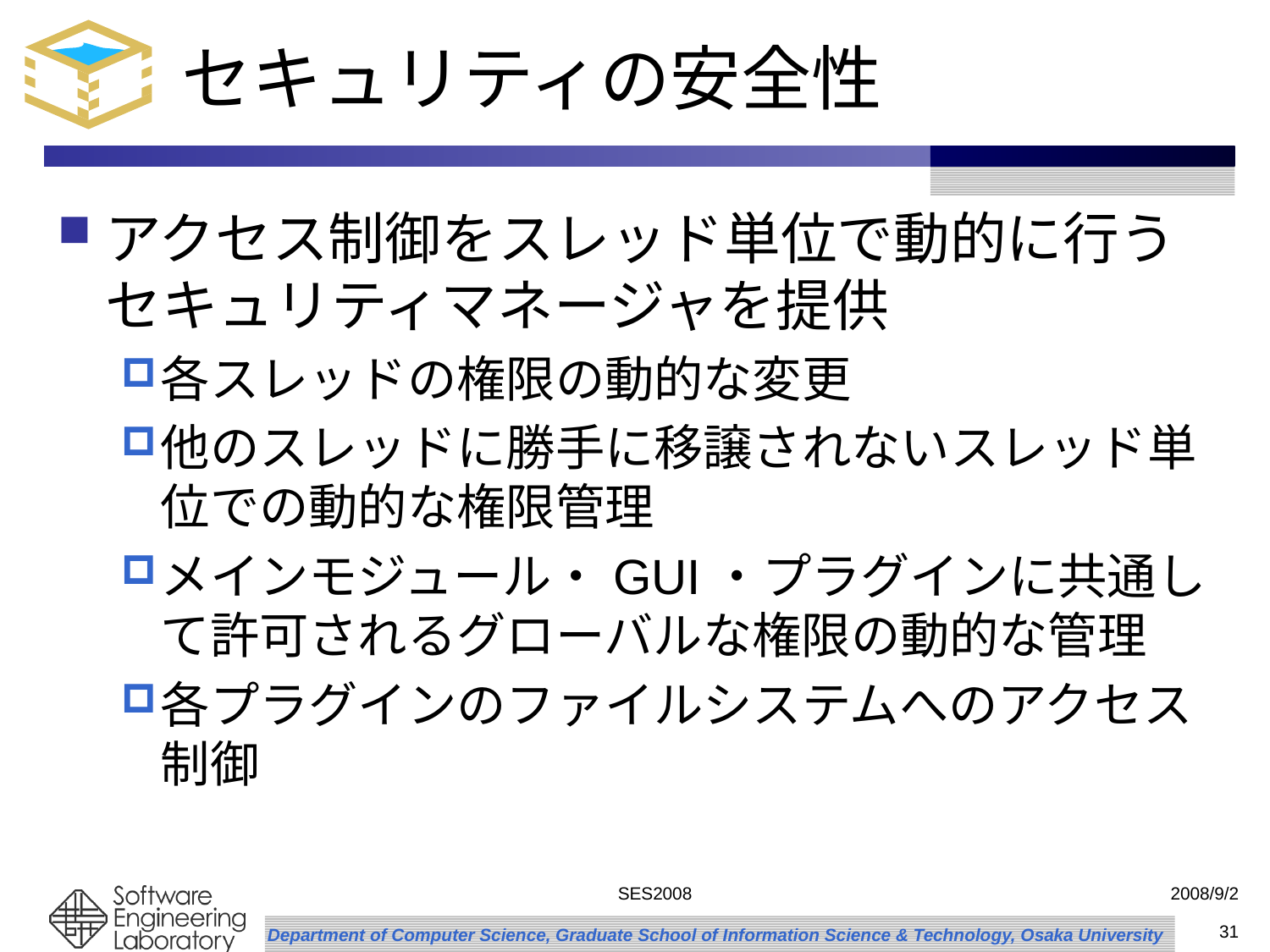

# セキュリティの安全性
アクセス制御をスレッド単位で動的に行うセキュリティマネージャを提供
各スレッドの権限の動的な変更
他のスレッドに勝手に移譲されないスレッド単位での動的な権限管理
メインモジュール・GUI・プラグインに共通して許可されるグローバルな権限の動的な管理
各プラグインのファイルシステムへのアクセス制御
SES2008
2008/9/2
31